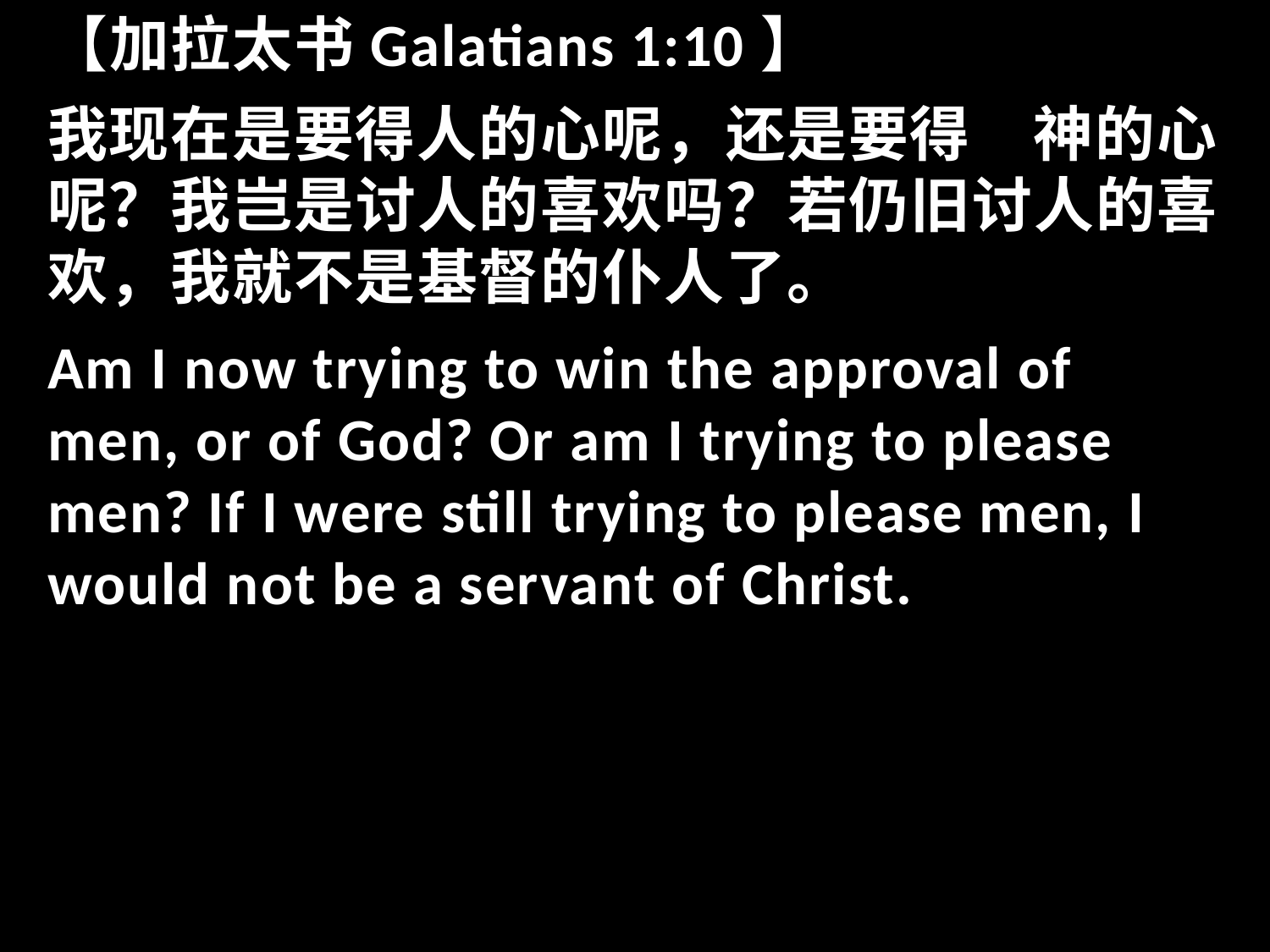

【加拉太书Galatians 1:10】
我现在是要得人的心呢，还是要得　神的心呢？我岂是讨人的喜欢吗？若仍旧讨人的喜欢，我就不是基督的仆人了。
Am I now trying to win the approval of men, or of God? Or am I trying to please men? If I were still trying to please men, I would not be a servant of Christ.